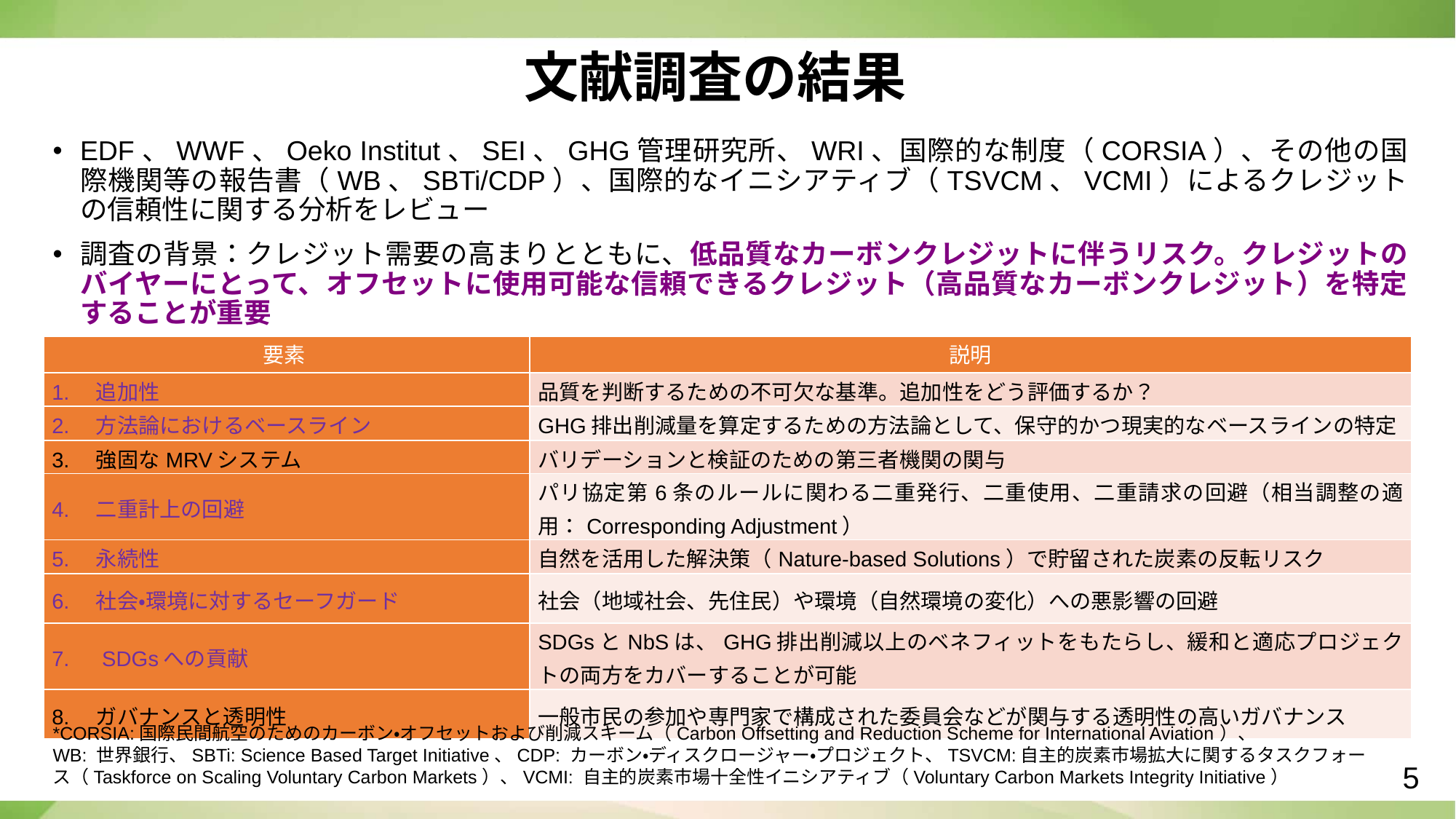

# 文献調査の結果

EDF、WWF、Oeko Institut、SEI、GHG管理研究所、WRI、国際的な制度（CORSIA）、その他の国際機関等の報告書（WB、SBTi/CDP）、国際的なイニシアティブ（TSVCM、VCMI）によるクレジットの信頼性に関する分析をレビュー
調査の背景：クレジット需要の高まりとともに、低品質なカーボンクレジットに伴うリスク。クレジットのバイヤーにとって、オフセットに使用可能な信頼できるクレジット（高品質なカーボンクレジット）を特定することが重要

信頼性に関わる要素に関する文献調査の結果：

| 要素 | 説明 |
| --- | --- |
| 1.　追加性 | 品質を判断するための不可欠な基準。追加性をどう評価するか？ |
| 2.　方法論におけるベースライン | GHG排出削減量を算定するための方法論として、保守的かつ現実的なベースラインの特定 |
| 3.　強固なMRVシステム | バリデーションと検証のための第三者機関の関与 |
| 4.　二重計上の回避 | パリ協定第6条のルールに関わる二重発行、二重使用、二重請求の回避（相当調整の適用：Corresponding Adjustment） |
| 5.　永続性 | 自然を活用した解決策（Nature-based Solutions）で貯留された炭素の反転リスク |
| 6.　社会・環境に対するセーフガード | 社会（地域社会、先住民）や環境（自然環境の変化）への悪影響の回避 |
| 7.　SDGsへの貢献 | SDGsとNbSは、GHG排出削減以上のベネフィットをもたらし、緩和と適応プロジェクトの両方をカバーすることが可能 |
| 8.　ガバナンスと透明性 | 一般市民の参加や専門家で構成された委員会などが関与する透明性の高いガバナンス |
*CORSIA:国際民間航空のためのカーボン・オフセットおよび削減スキーム（Carbon Offsetting and Reduction Scheme for International Aviation）、
WB: 世界銀行、SBTi: Science Based Target Initiative、CDP: カーボン・ディスクロージャー・プロジェクト、TSVCM:自主的炭素市場拡大に関するタスクフォース（Taskforce on Scaling Voluntary Carbon Markets）、VCMI: 自主的炭素市場十全性イニシアティブ（Voluntary Carbon Markets Integrity Initiative）